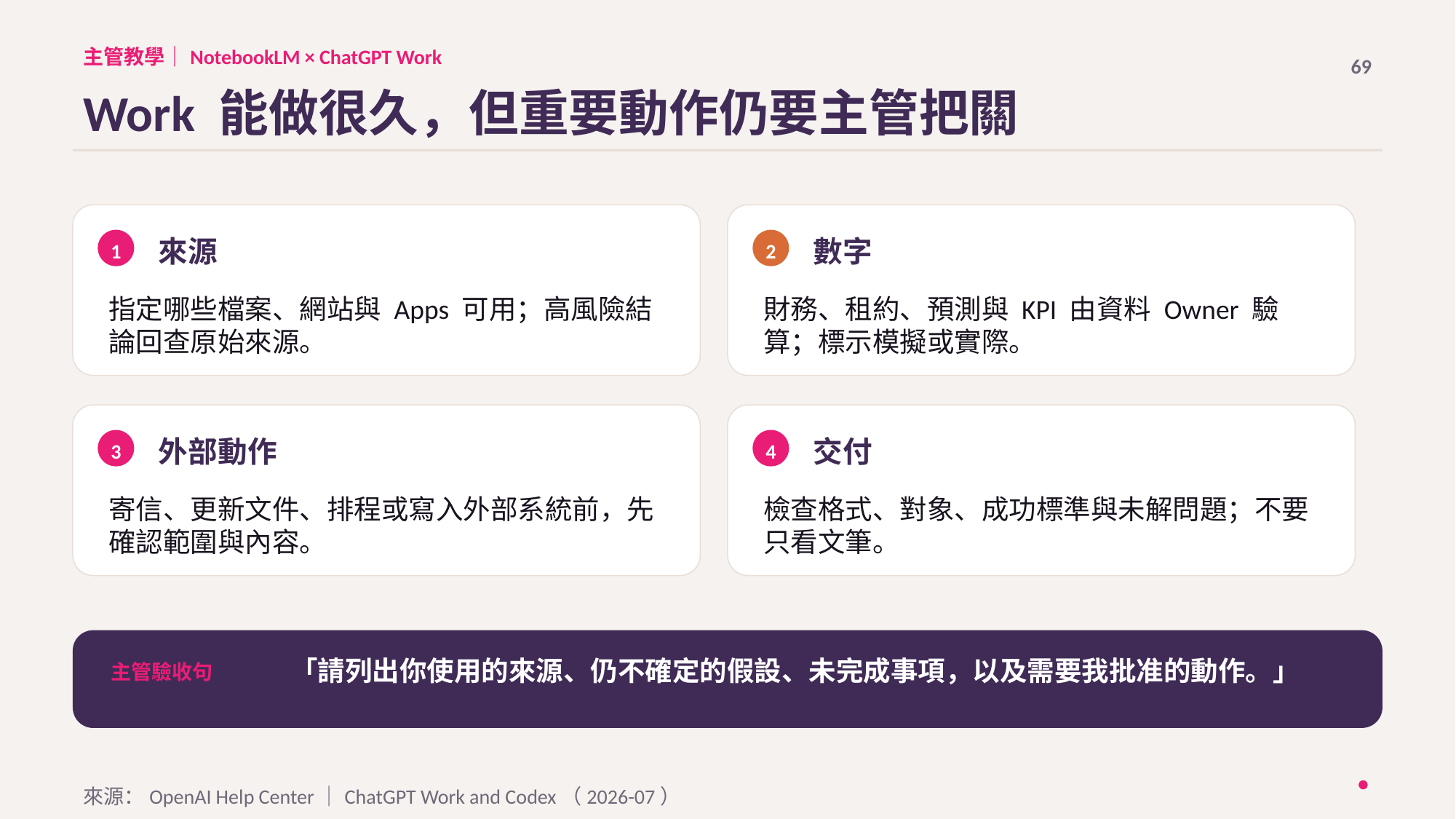

主管教學｜NotebookLM × ChatGPT Work
69
Work 能做很久，但重要動作仍要主管把關

來源
數字

1
2
指定哪些檔案、網站與 Apps 可用；高風險結論回查原始來源。
財務、租約、預測與 KPI 由資料 Owner 驗算；標示模擬或實際。

外部動作
交付

3
4
寄信、更新文件、排程或寫入外部系統前，先確認範圍與內容。
檢查格式、對象、成功標準與未解問題；不要只看文筆。

「請列出你使用的來源、仍不確定的假設、未完成事項，以及需要我批准的動作。」
主管驗收句
來源：OpenAI Help Center｜ChatGPT Work and Codex（2026-07）